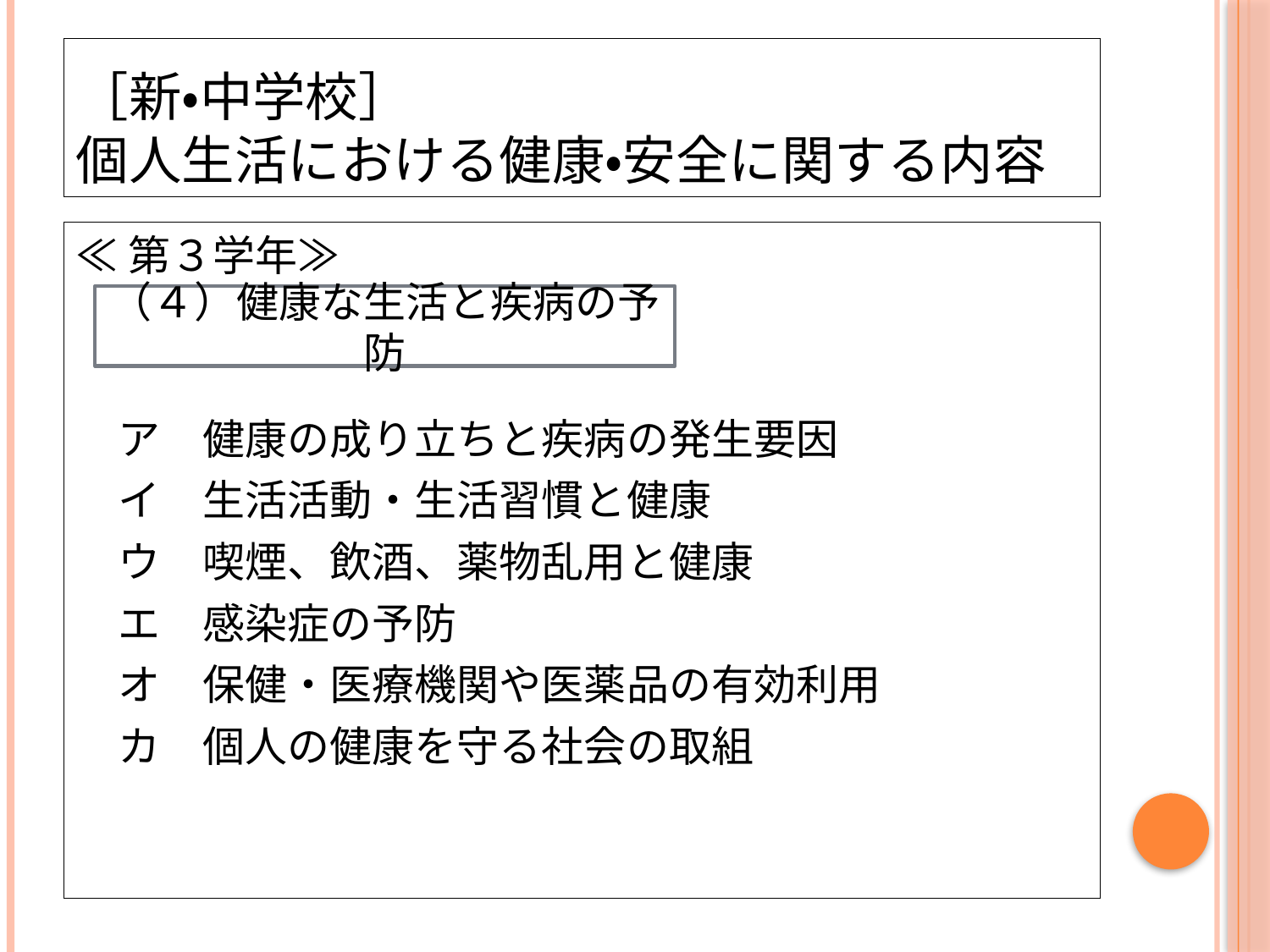

# ［新・中学校］ 個人生活における健康・安全に関する内容
≪第３学年≫

　ア　健康の成り立ちと疾病の発生要因
　イ　生活活動・生活習慣と健康
　ウ　喫煙、飲酒、薬物乱用と健康
　エ　感染症の予防
　オ　保健・医療機関や医薬品の有効利用
　カ　個人の健康を守る社会の取組

（４）健康な生活と疾病の予防